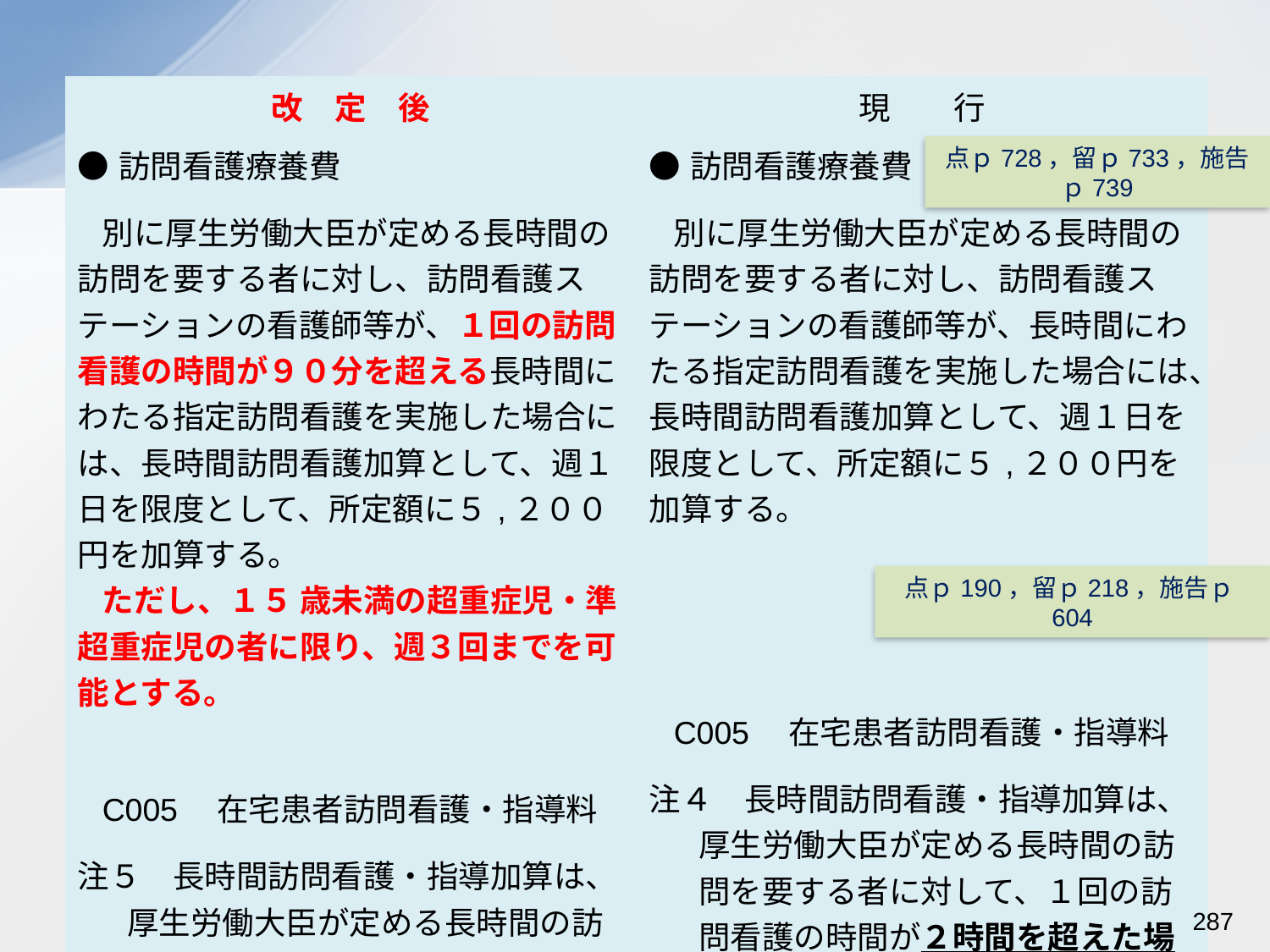

| 改　定　後 | 現　　行 |
| --- | --- |
| ●訪問看護療養費 別に厚生労働大臣が定める長時間の訪問を要する者に対し、訪問看護ステーションの看護師等が、１回の訪問看護の時間が９０分を超える長時間にわたる指定訪問看護を実施した場合には、長時間訪問看護加算として、週１日を限度として、所定額に５,２００円を加算する。 ただし、１５ 歳未満の超重症児・準超重症児の者に限り、週３回までを可能とする。 C005　在宅患者訪問看護・指導料 注５　長時間訪問看護・指導加算は、厚生労働大臣が定める長時間の訪問を要する者に対して、１回の訪問看護の時間が９０分を超えた場合について週１回に限り算定できるものとする。 | ●訪問看護療養費 別に厚生労働大臣が定める長時間の訪問を要する者に対し、訪問看護ステーションの看護師等が、長時間にわたる指定訪問看護を実施した場合には、長時間訪問看護加算として、週１日を限度として、所定額に５,２００円を加算する。 C005　在宅患者訪問看護・指導料 注４　長時間訪問看護・指導加算は、厚生労働大臣が定める長時間の訪問を要する者に対して、１回の訪問看護の時間が２時間を超えた場合について、週１回に限り算定できるものとする。 |
点ｐ728，留ｐ733，施告ｐ739
点ｐ190，留ｐ218，施告ｐ604
287